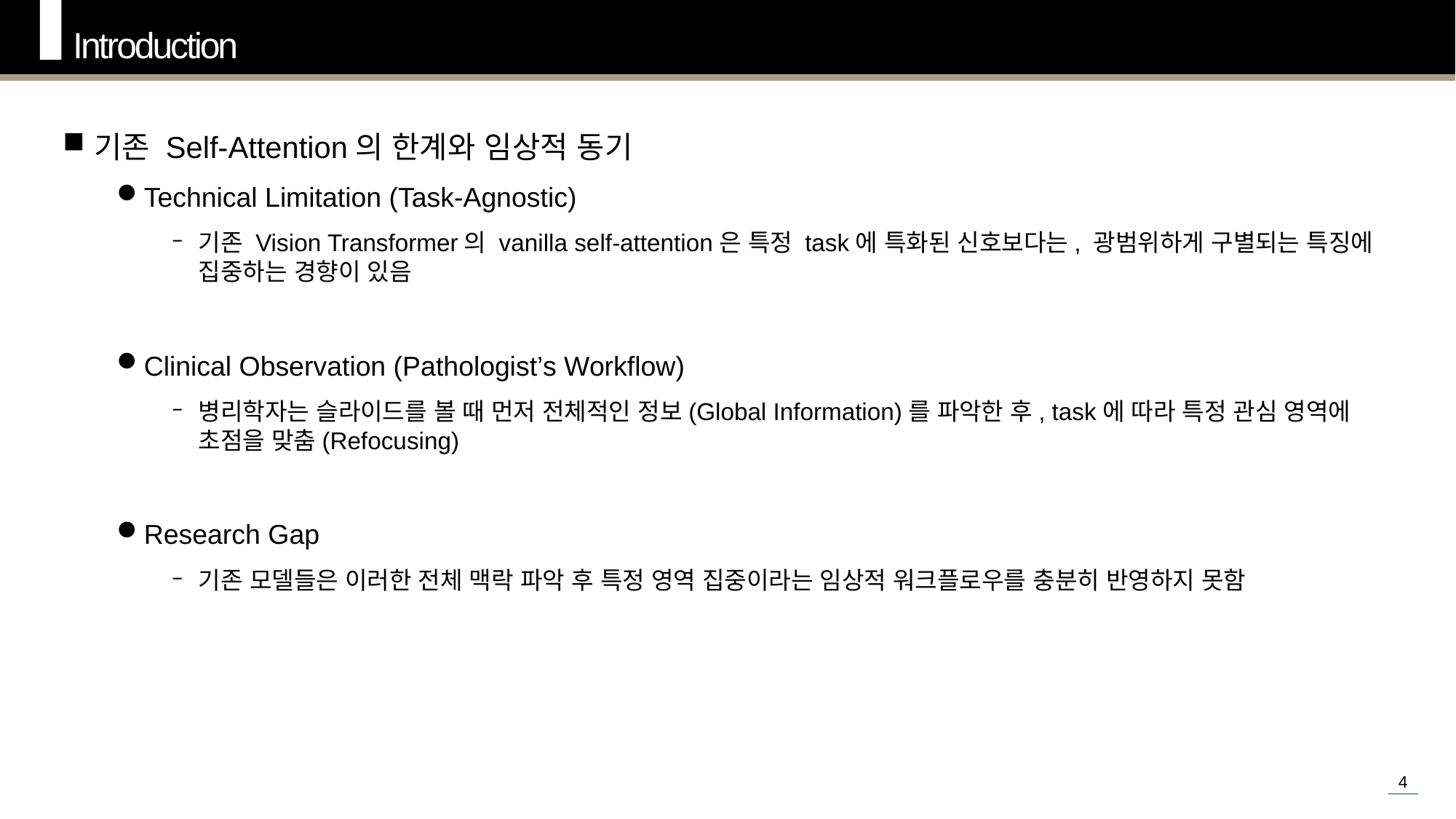

Introduction
기존 Self-Attention의 한계와 임상적 동기
Technical Limitation (Task-Agnostic)
기존 Vision Transformer의 vanilla self-attention은 특정 task에 특화된 신호보다는, 광범위하게 구별되는 특징에 집중하는 경향이 있음

Clinical Observation (Pathologist’s Workflow)
병리학자는 슬라이드를 볼 때 먼저 전체적인 정보(Global Information)를 파악한 후, task에 따라 특정 관심 영역에 초점을 맞춤(Refocusing)

Research Gap
기존 모델들은 이러한 전체 맥락 파악 후 특정 영역 집중이라는 임상적 워크플로우를 충분히 반영하지 못함